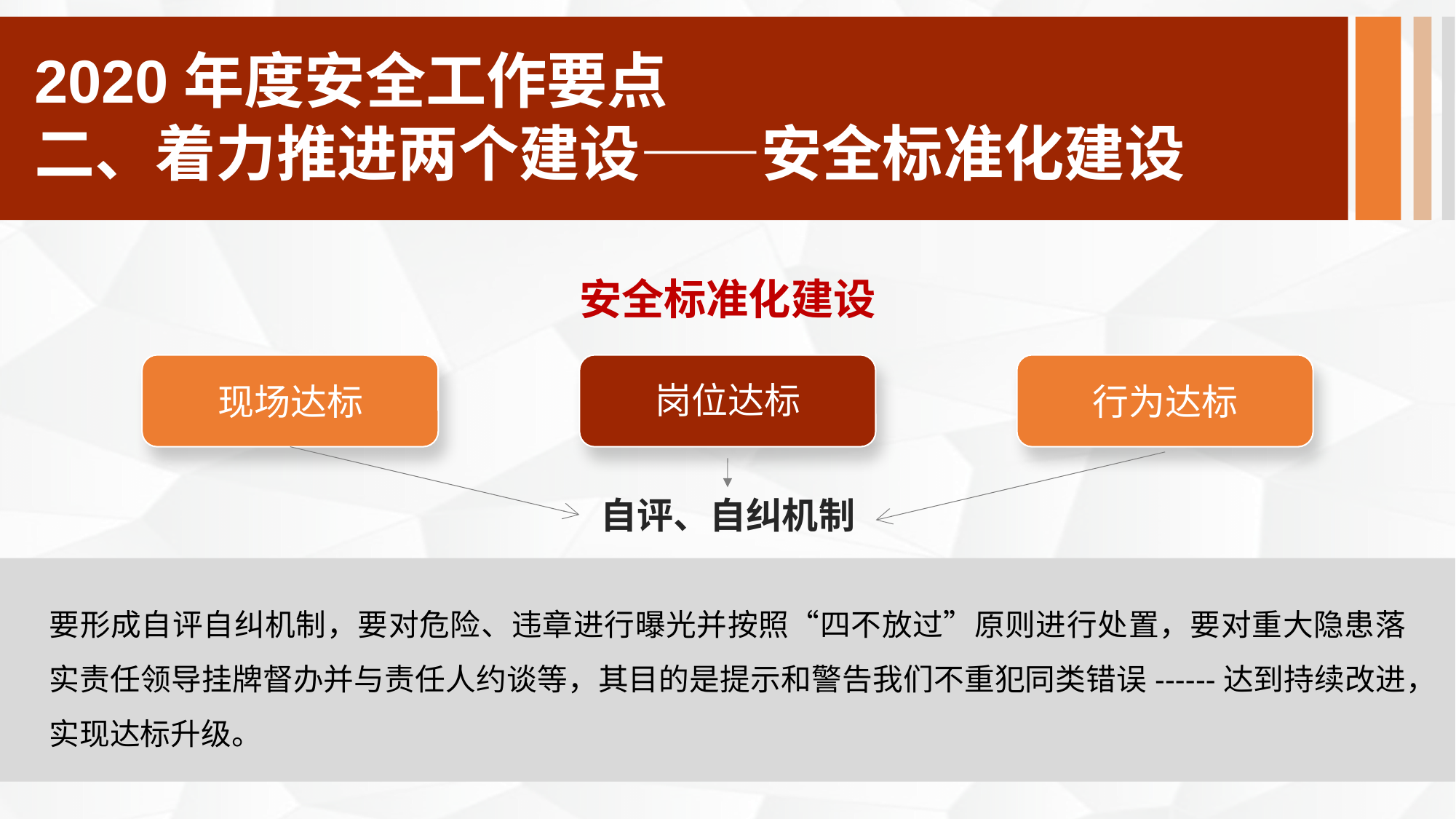

2020年度安全工作要点
二、着力推进两个建设——安全标准化建设
安全标准化建设

岗位达标
现场达标
行为达标
自评、自纠机制

要形成自评自纠机制，要对危险、违章进行曝光并按照“四不放过”原则进行处置，要对重大隐患落实责任领导挂牌督办并与责任人约谈等，其目的是提示和警告我们不重犯同类错误------达到持续改进，实现达标升级。